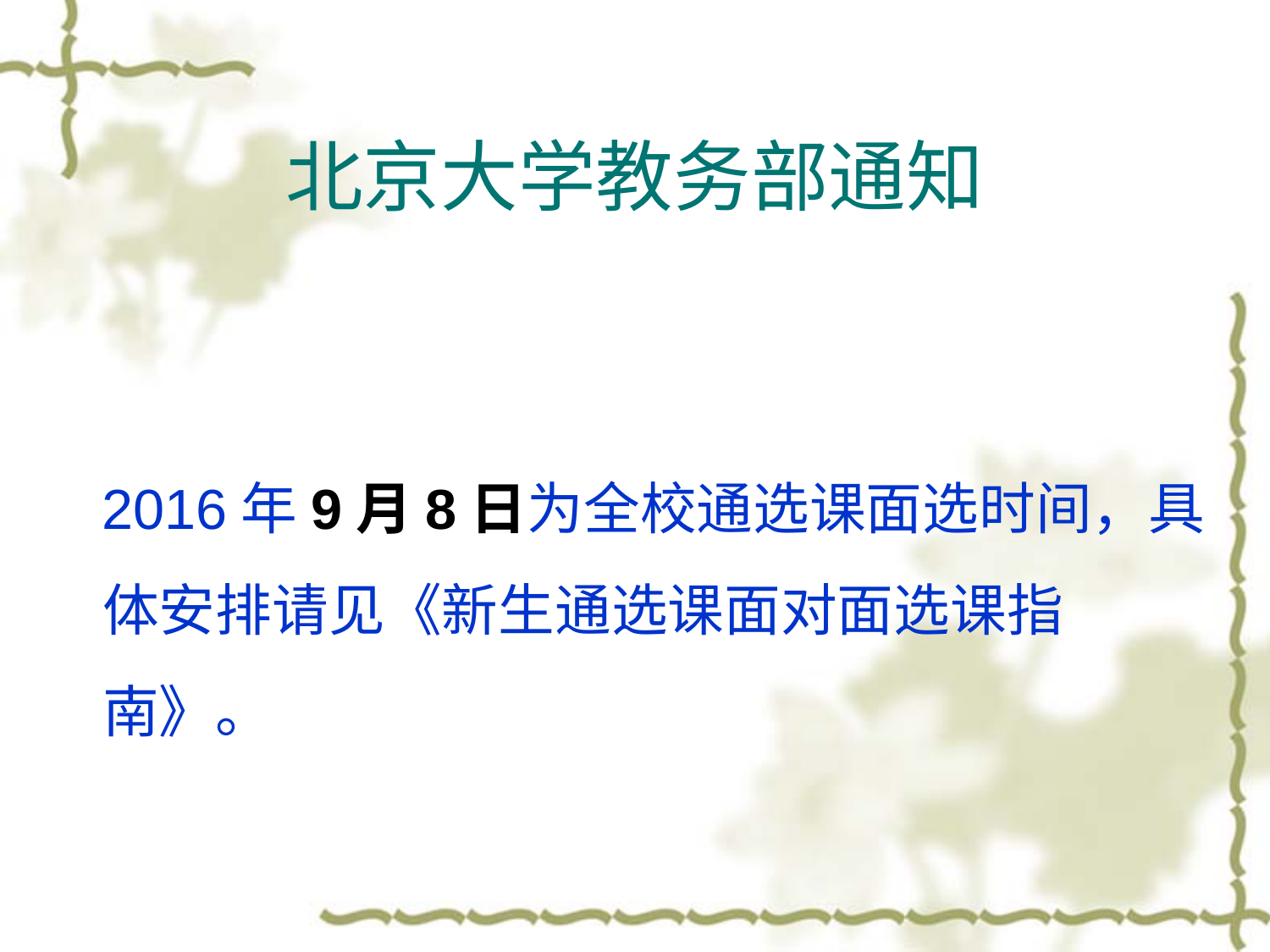

# 北京大学教务部通知

   2016年9月8日为全校通选课面选时间，具体安排请见《新生通选课面对面选课指南》。